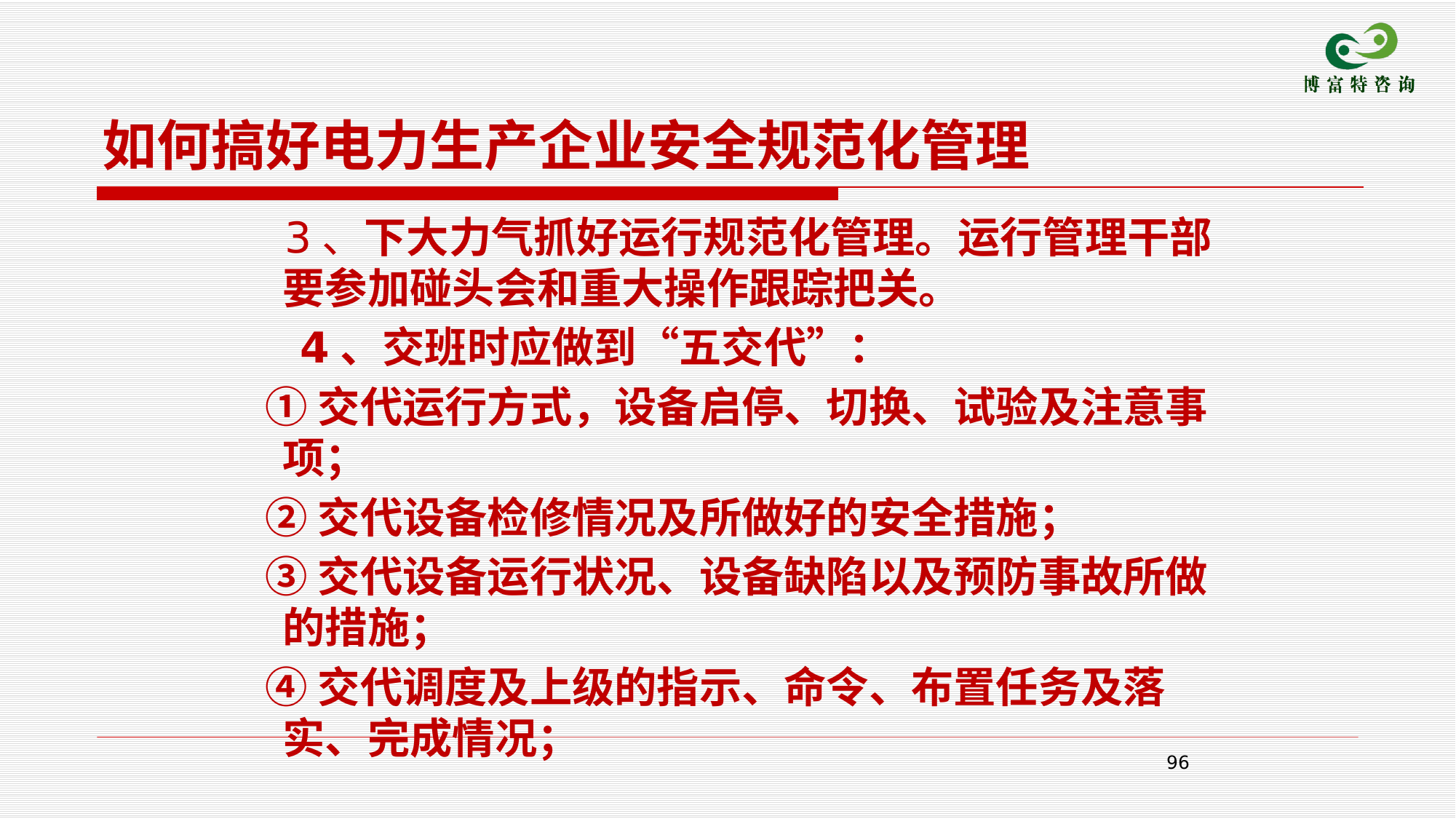

如何搞好电力生产企业安全规范化管理
     3、下大力气抓好运行规范化管理。运行管理干部要参加碰头会和重大操作跟踪把关。
     4、交班时应做到“五交代”：
    ①交代运行方式，设备启停、切换、试验及注意事项；
    ②交代设备检修情况及所做好的安全措施；
    ③交代设备运行状况、设备缺陷以及预防事故所做的措施；
    ④交代调度及上级的指示、命令、布置任务及落实、完成情况；

96